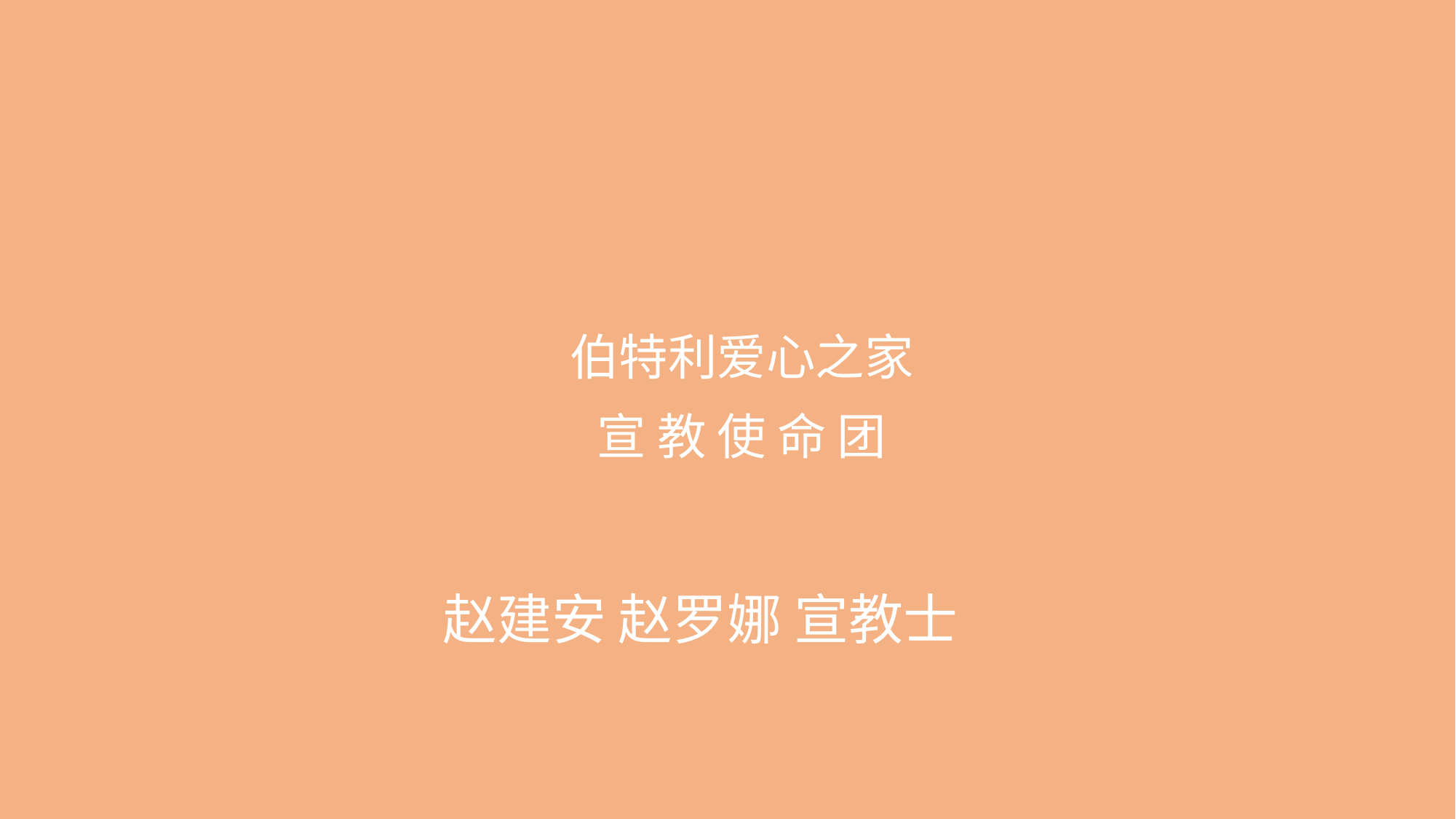

# 伯特利爱心之家 宣 教 使 命 团
赵建安 赵罗娜 宣教士